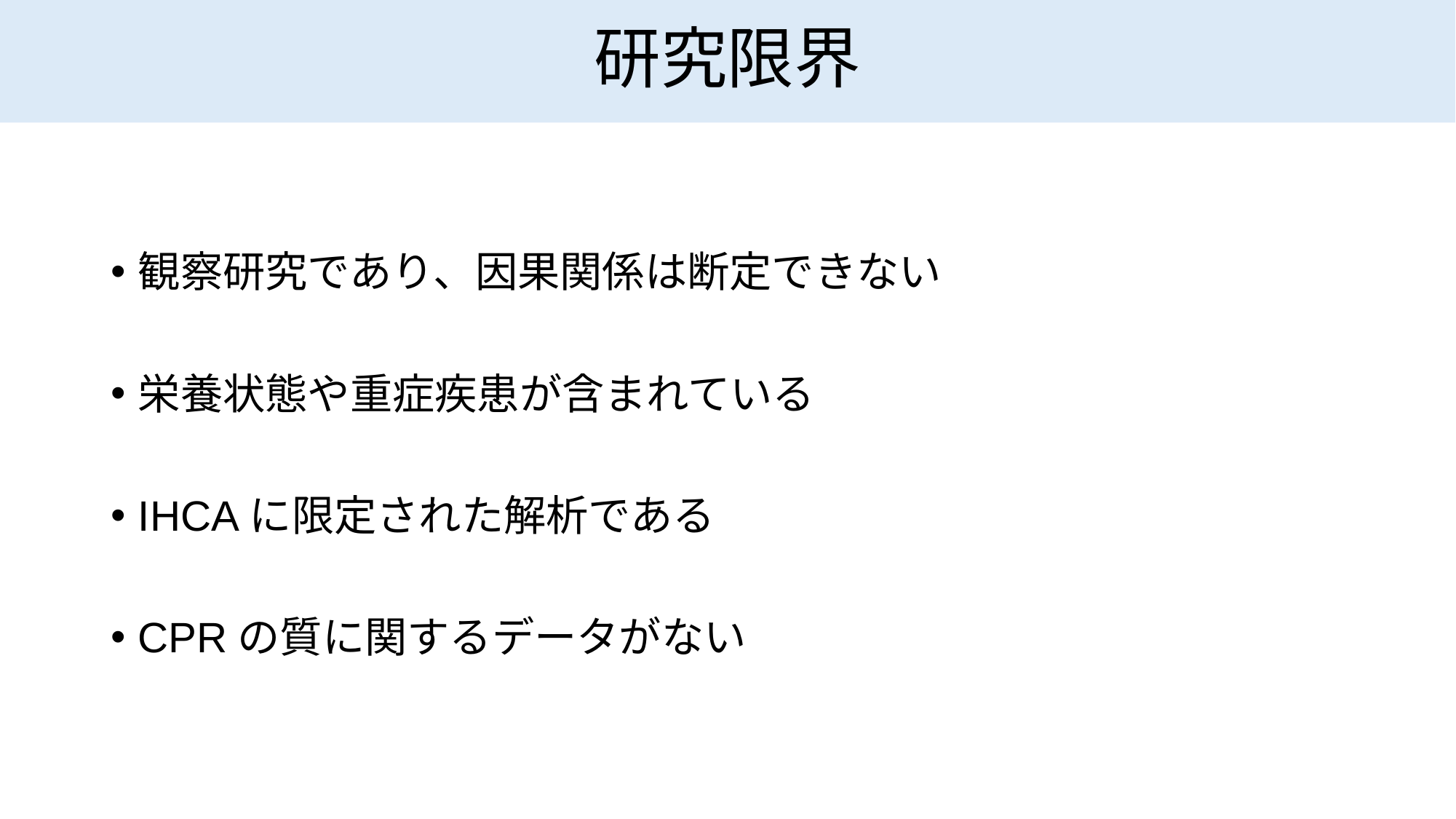

# 研究限界
観察研究であり、因果関係は断定できない

栄養状態や重症疾患が含まれている

IHCAに限定された解析である

CPRの質に関するデータがない